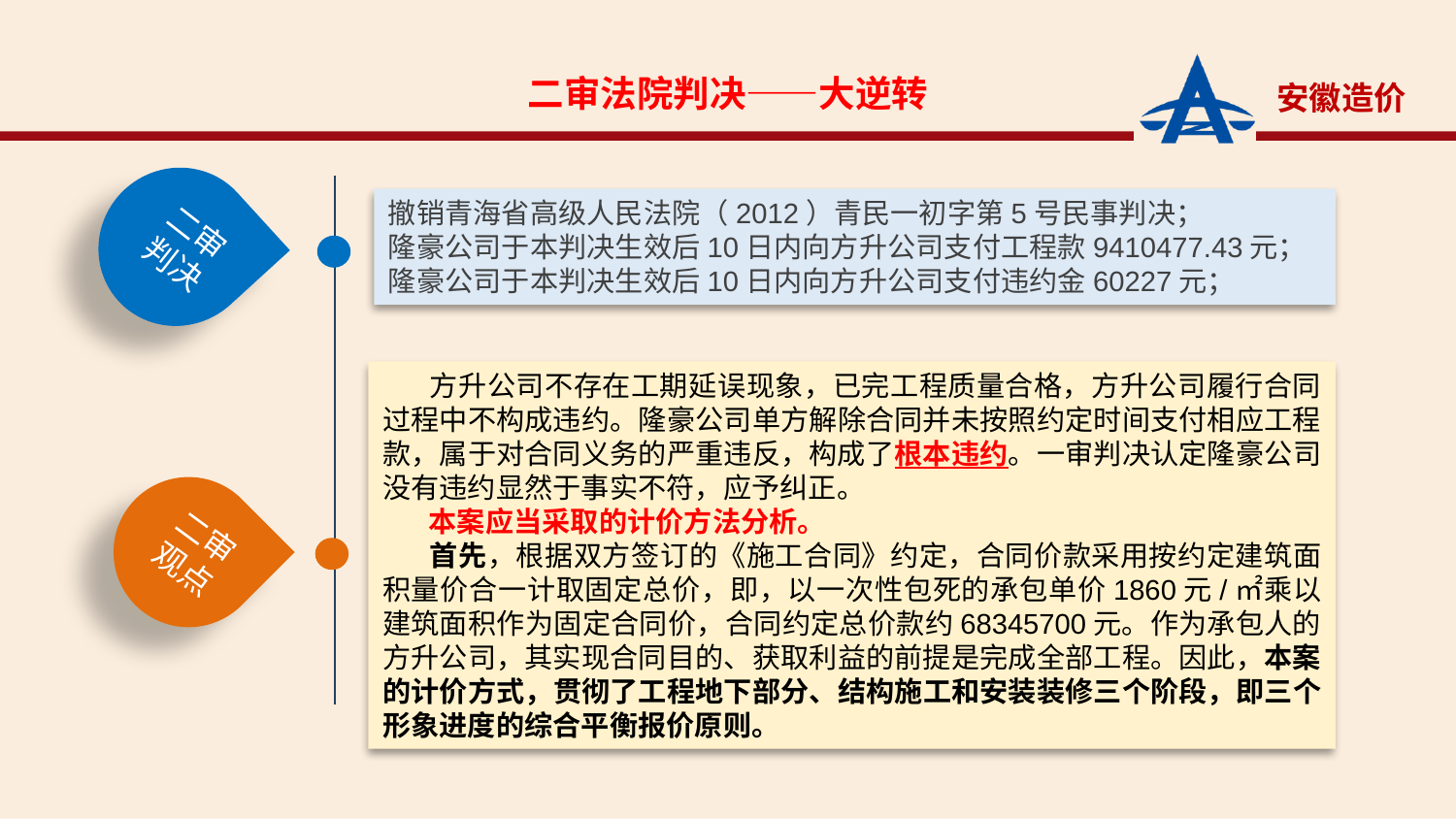

二审法院判决——大逆转

二审
判决

撤销青海省高级人民法院（2012）青民一初字第5号民事判决；
隆豪公司于本判决生效后10日内向方升公司支付工程款9410477.43元；
隆豪公司于本判决生效后10日内向方升公司支付违约金60227元；
      方升公司不存在工期延误现象，已完工程质量合格，方升公司履行合同过程中不构成违约。隆豪公司单方解除合同并未按照约定时间支付相应工程款，属于对合同义务的严重违反，构成了根本违约。一审判决认定隆豪公司没有违约显然于事实不符，应予纠正。
      本案应当采取的计价方法分析。
      首先，根据双方签订的《施工合同》约定，合同价款采用按约定建筑面积量价合一计取固定总价，即，以一次性包死的承包单价1860元/㎡乘以建筑面积作为固定合同价，合同约定总价款约68345700元。作为承包人的方升公司，其实现合同目的、获取利益的前提是完成全部工程。因此，本案的计价方式，贯彻了工程地下部分、结构施工和安装装修三个阶段，即三个形象进度的综合平衡报价原则。

二审
观点